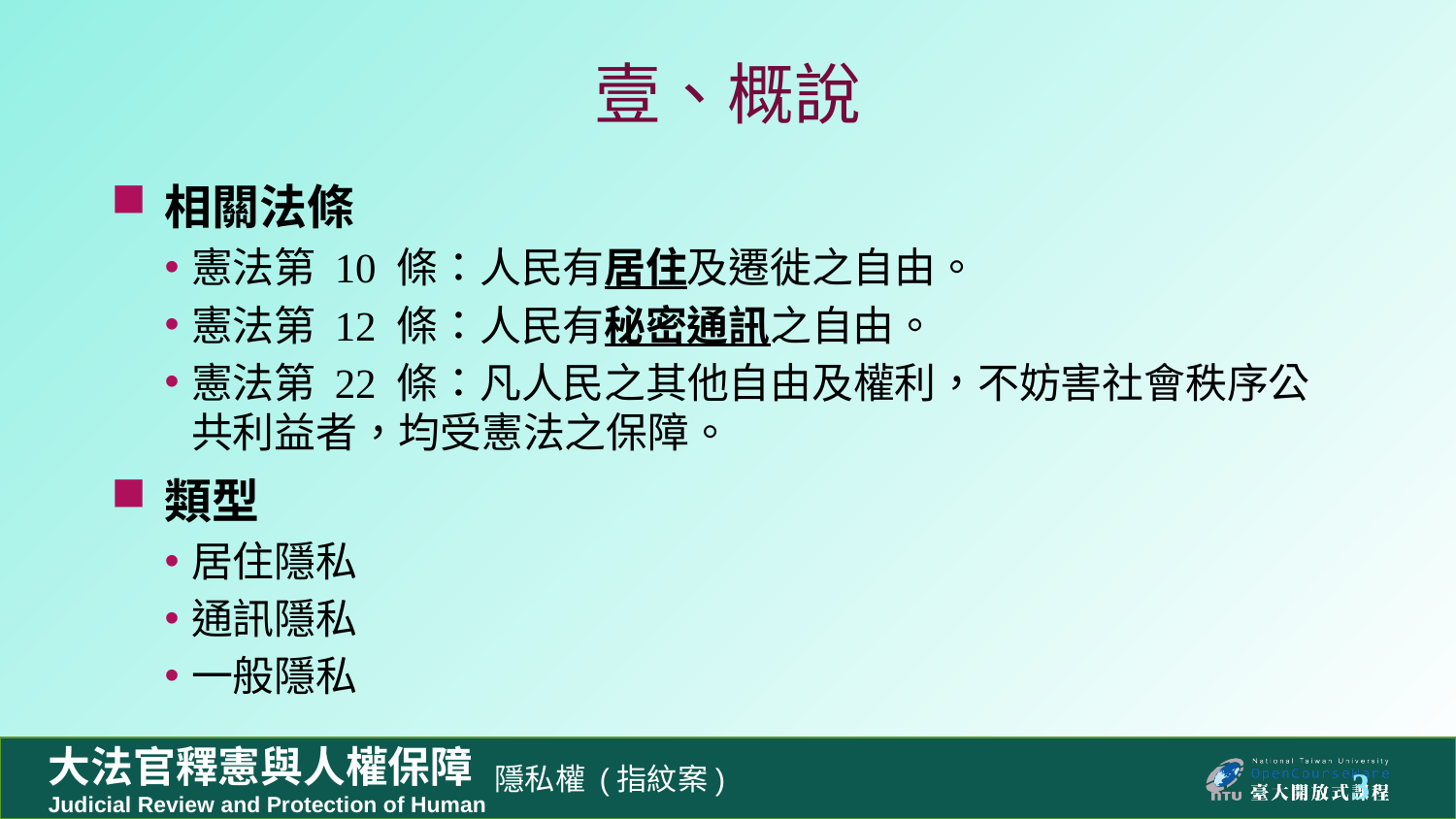

# 壹、概說
相關法條
憲法第 10 條：人民有居住及遷徙之自由。
憲法第 12 條：人民有秘密通訊之自由。
憲法第 22 條：凡人民之其他自由及權利，不妨害社會秩序公共利益者，均受憲法之保障。
類型
居住隱私
通訊隱私
一般隱私